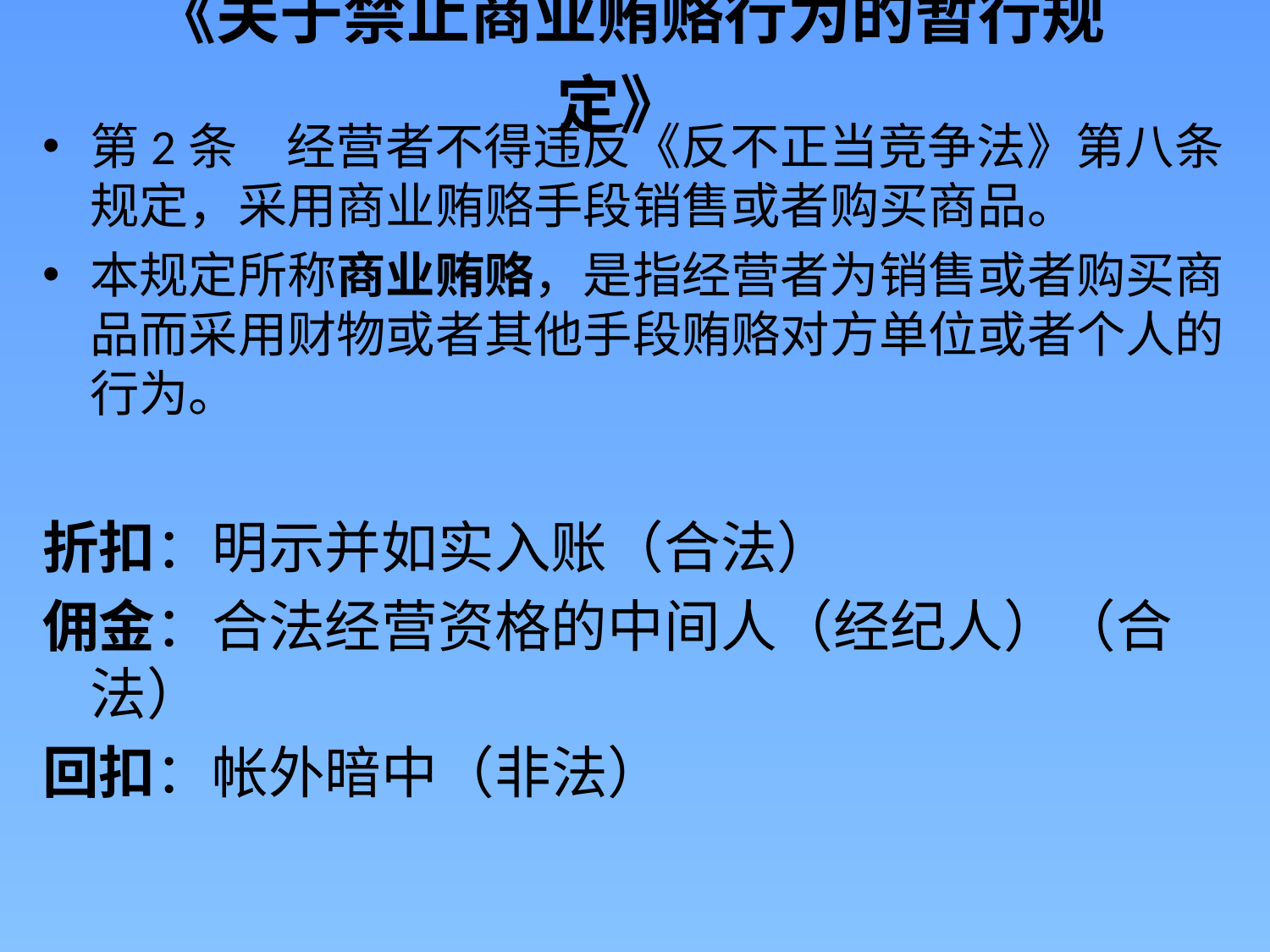

# 《关于禁止商业贿赂行为的暂行规定》
第2条　经营者不得违反《反不正当竞争法》第八条规定，采用商业贿赂手段销售或者购买商品。
本规定所称商业贿赂，是指经营者为销售或者购买商品而采用财物或者其他手段贿赂对方单位或者个人的行为。

折扣：明示并如实入账（合法）
佣金：合法经营资格的中间人（经纪人）（合法）
回扣：帐外暗中（非法）